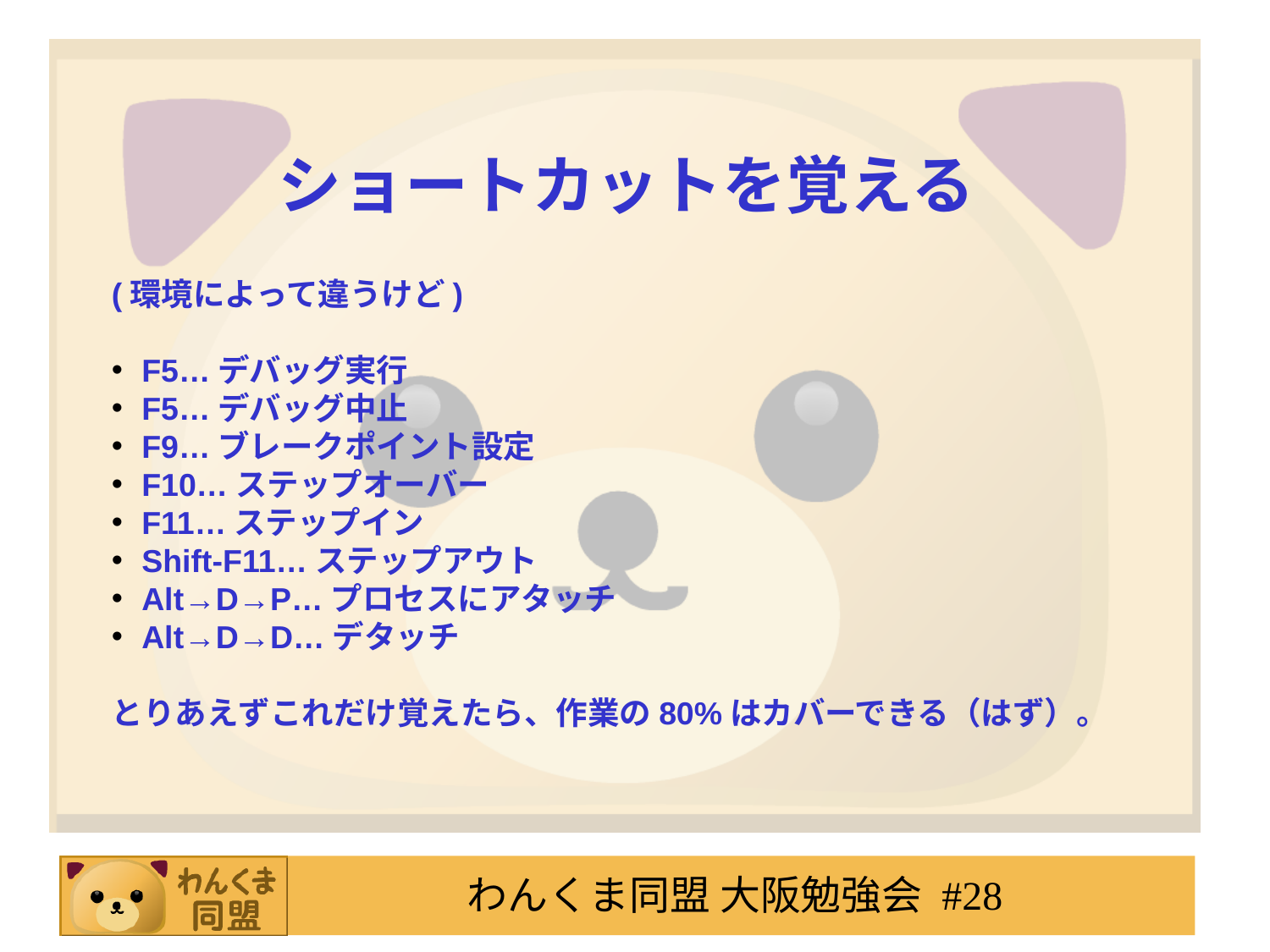

ショートカットを覚える
(環境によって違うけど)

F5…デバッグ実行
F5…デバッグ中止
F9…ブレークポイント設定
F10…ステップオーバー
F11…ステップイン
Shift-F11…ステップアウト
Alt→D→P…プロセスにアタッチ
Alt→D→D…デタッチ

とりあえずこれだけ覚えたら、作業の80%はカバーできる（はず）。